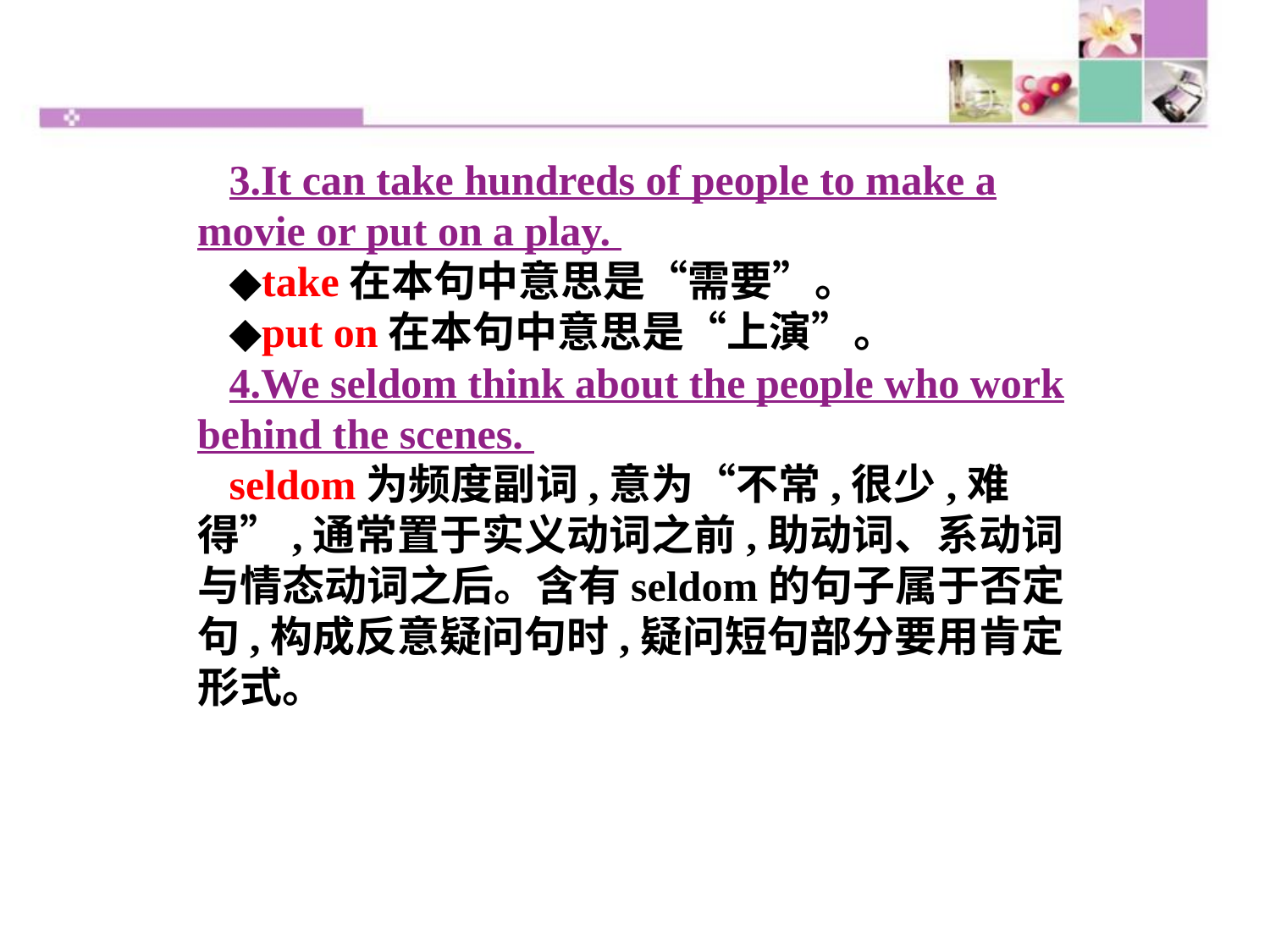

3.It can take hundreds of people to make a movie or put on a play.
◆take在本句中意思是“需要”。
◆put on在本句中意思是“上演”。
4.We seldom think about the people who work behind the scenes.
seldom为频度副词,意为“不常,很少,难得”,通常置于实义动词之前,助动词、系动词与情态动词之后。含有seldom的句子属于否定句,构成反意疑问句时,疑问短句部分要用肯定形式。